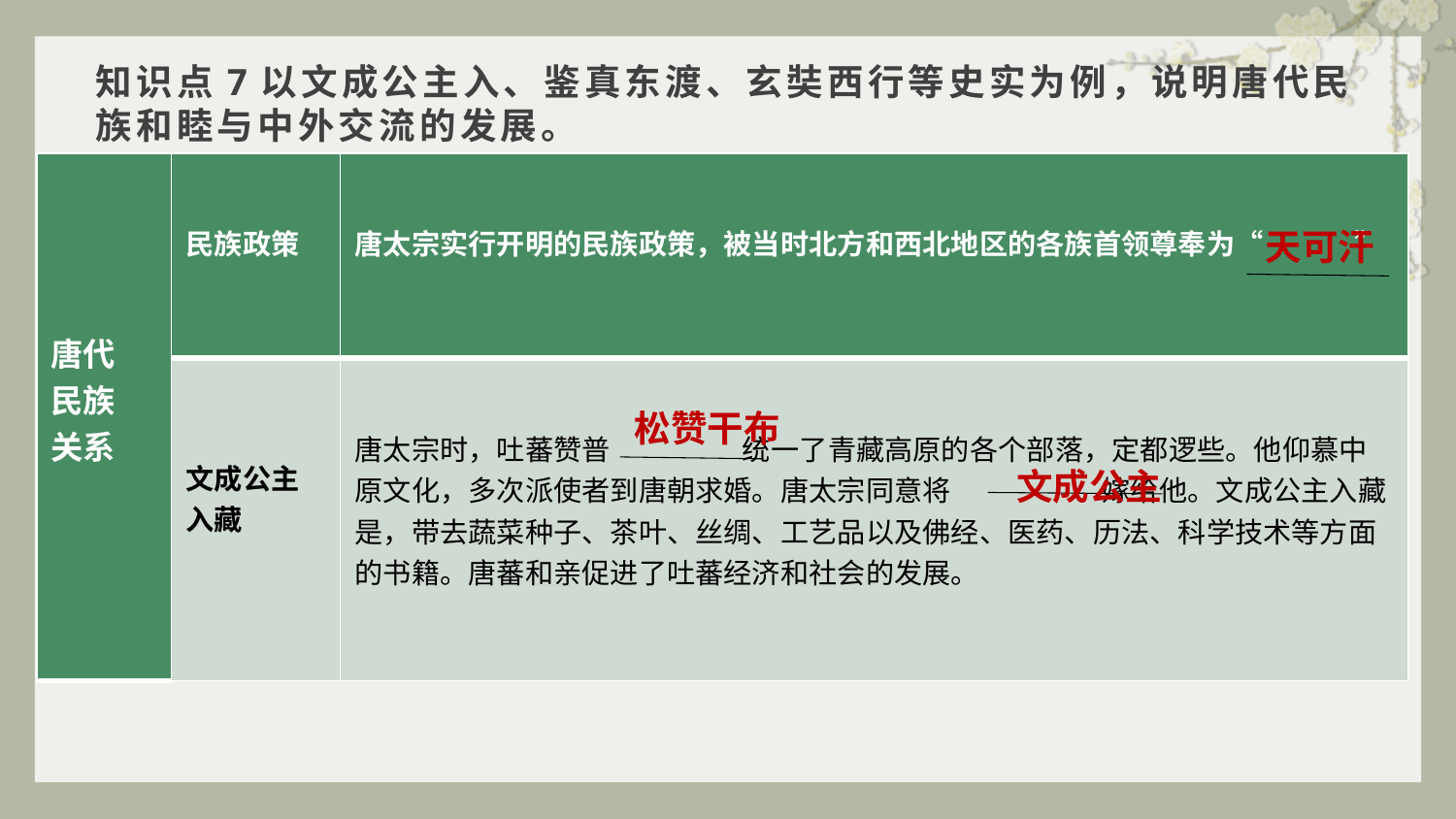

# 知识点7以文成公主入、鉴真东渡、玄奘西行等史实为例，说明唐代民族和睦与中外交流的发展。
| 唐代 民族 关系 | 民族政策 | 唐太宗实行开明的民族政策，被当时北方和西北地区的各族首领尊奉为“ ” |
| --- | --- | --- |
|  | 文成公主 入藏 | 唐太宗时，吐蕃赞普 统一了青藏高原的各个部落，定都逻些。他仰慕中原文化，多次派使者到唐朝求婚。唐太宗同意将 嫁给他。文成公主入藏是，带去蔬菜种子、茶叶、丝绸、工艺品以及佛经、医药、历法、科学技术等方面的书籍。唐蕃和亲促进了吐蕃经济和社会的发展。 |
天可汗
松赞干布
文成公主